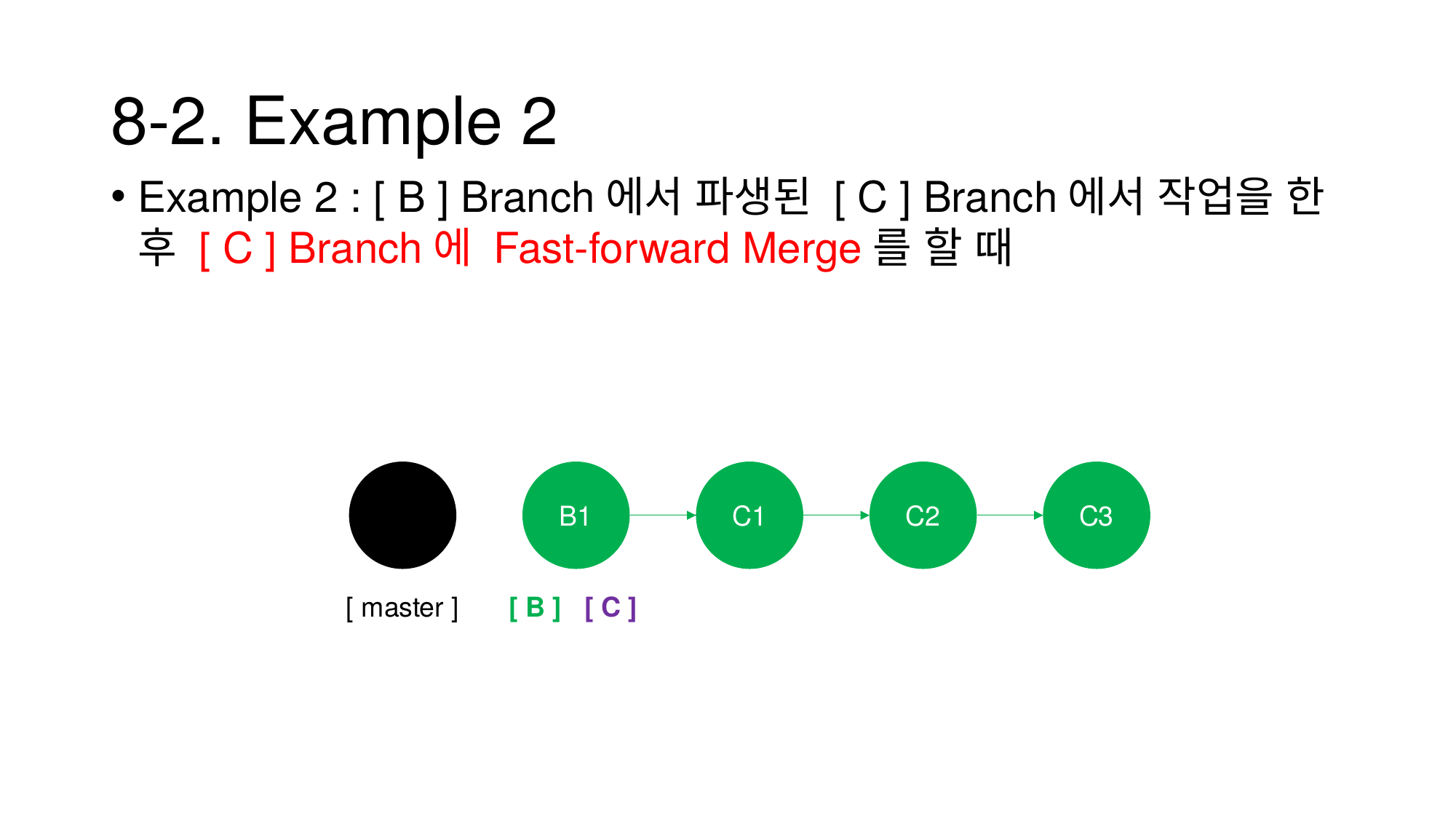

# 8-2. Example 2
Example 2 : [ B ] Branch에서 파생된 [ C ] Branch에서 작업을 한 후 [ C ] Branch에 Fast-forward Merge를 할 때

B1
C1
C2
C3
[ master ]
[ B ]
[ C ]